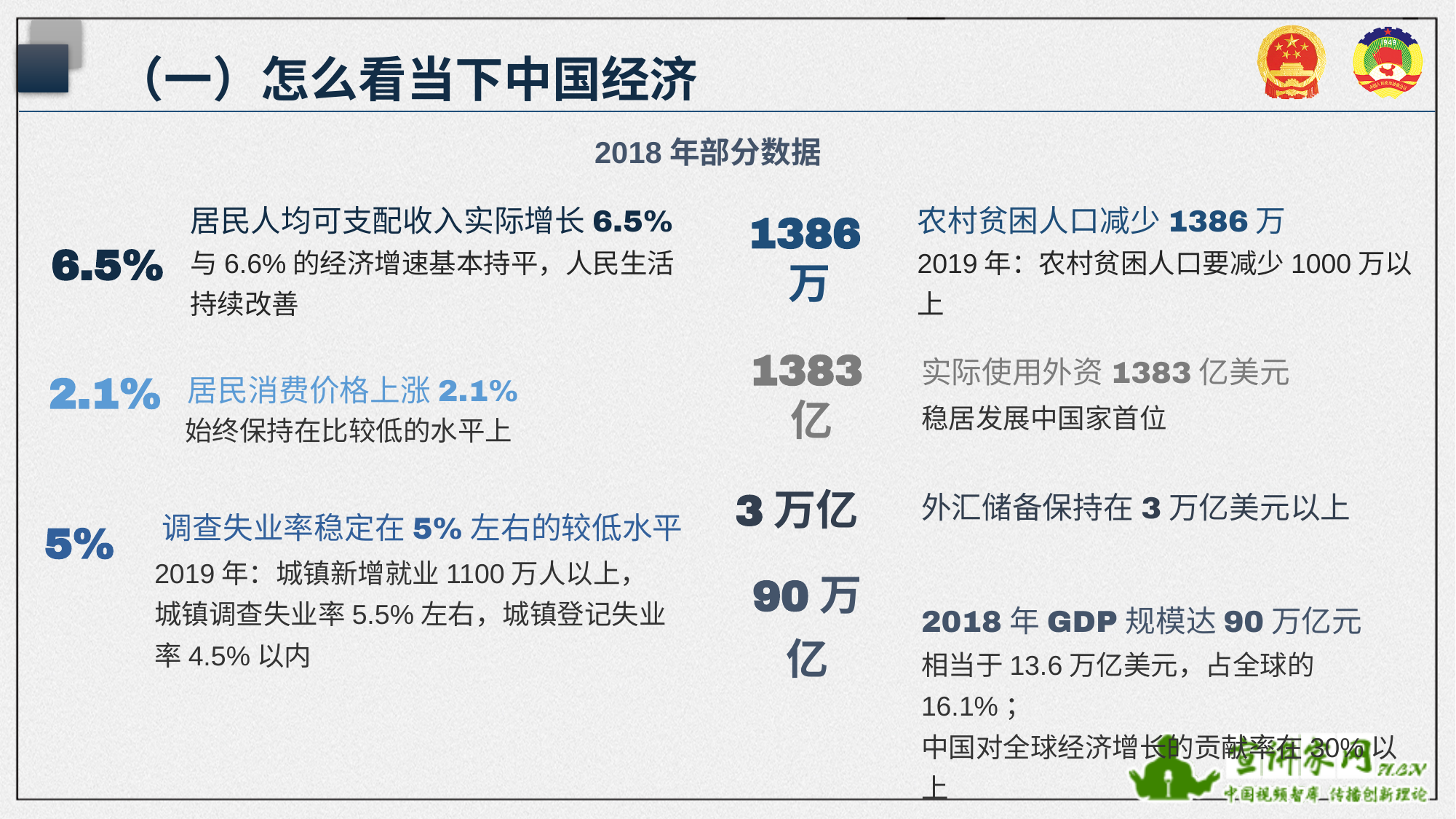

# （一）怎么看当下中国经济
2018年部分数据
居民人均可支配收入实际增长6.5%
与6.6%的经济增速基本持平，人民生活持续改善
农村贫困人口减少1386万
2019年：农村贫困人口要减少1000万以上
6.5%
1386万
实际使用外资1383亿美元
2.1%
居民消费价格上涨2.1%
1383亿
稳居发展中国家首位
始终保持在比较低的水平上
3万亿
外汇储备保持在3万亿美元以上
调查失业率稳定在5%左右的较低水平
5%
2019年：城镇新增就业1100万人以上，城镇调查失业率5.5%左右，城镇登记失业率4.5%以内
90万亿
2018年GDP规模达90万亿元
相当于13.6万亿美元，占全球的16.1%；
中国对全球经济增长的贡献率在30%以上